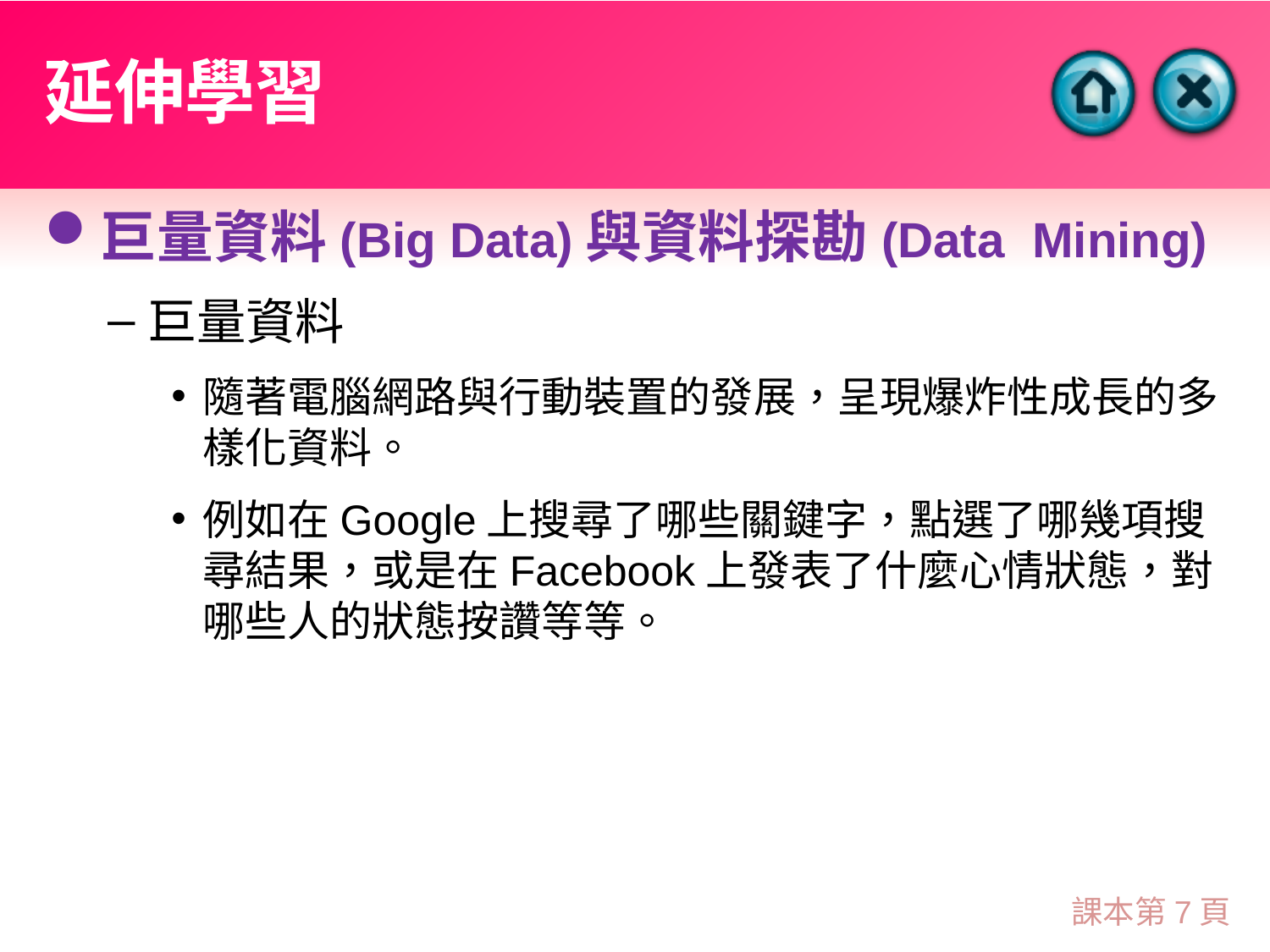

# 延伸學習
巨量資料(Big Data)與資料探勘(Data  Mining)
巨量資料
隨著電腦網路與行動裝置的發展，呈現爆炸性成長的多樣化資料。
例如在Google上搜尋了哪些關鍵字，點選了哪幾項搜尋結果，或是在Facebook上發表了什麼心情狀態，對哪些人的狀態按讚等等。
課本第7頁